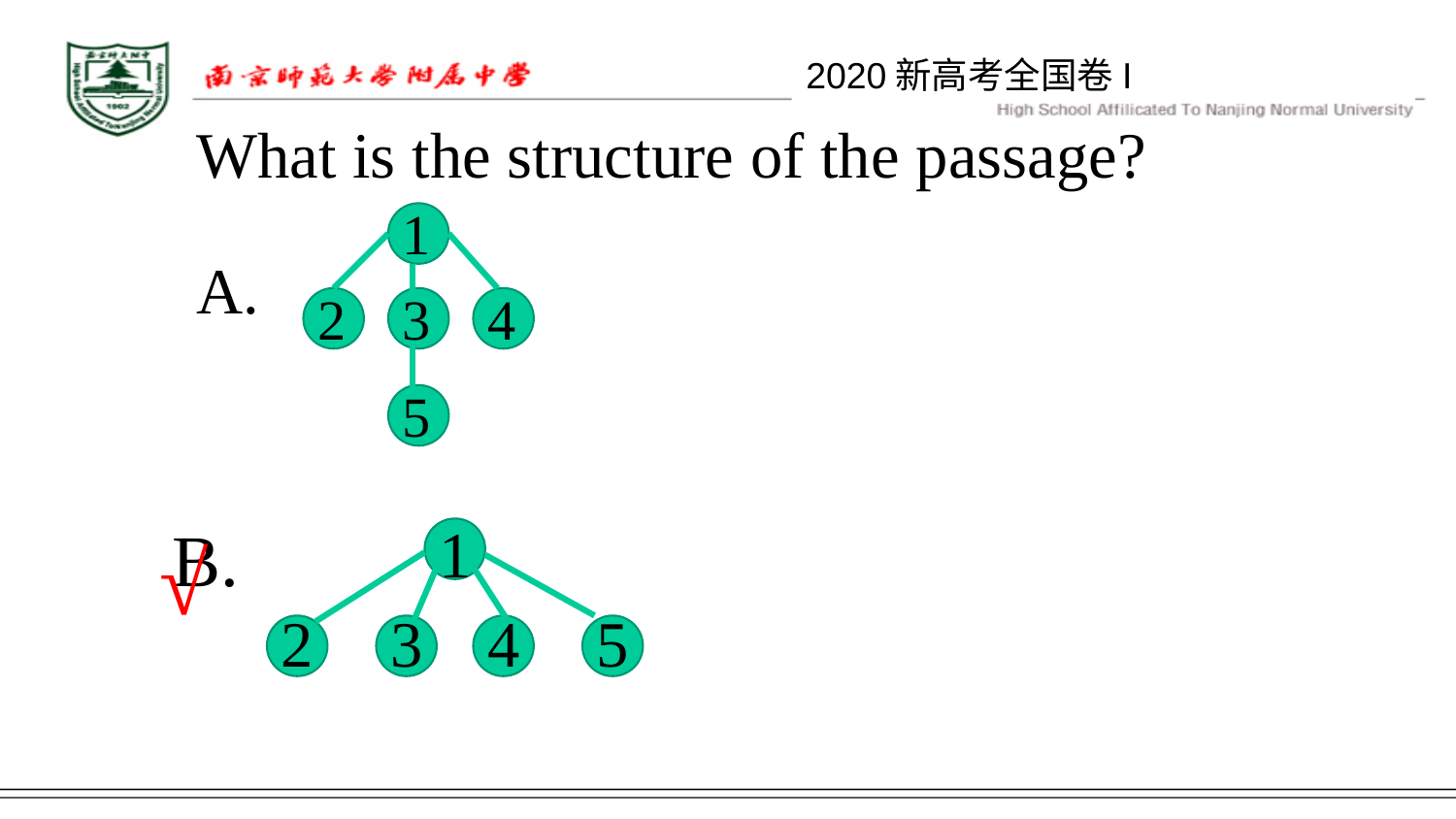

2020新高考全国卷I
What is the structure of the passage?

A.
1

2
3
4

5

B.
1
√

2
3
4
5